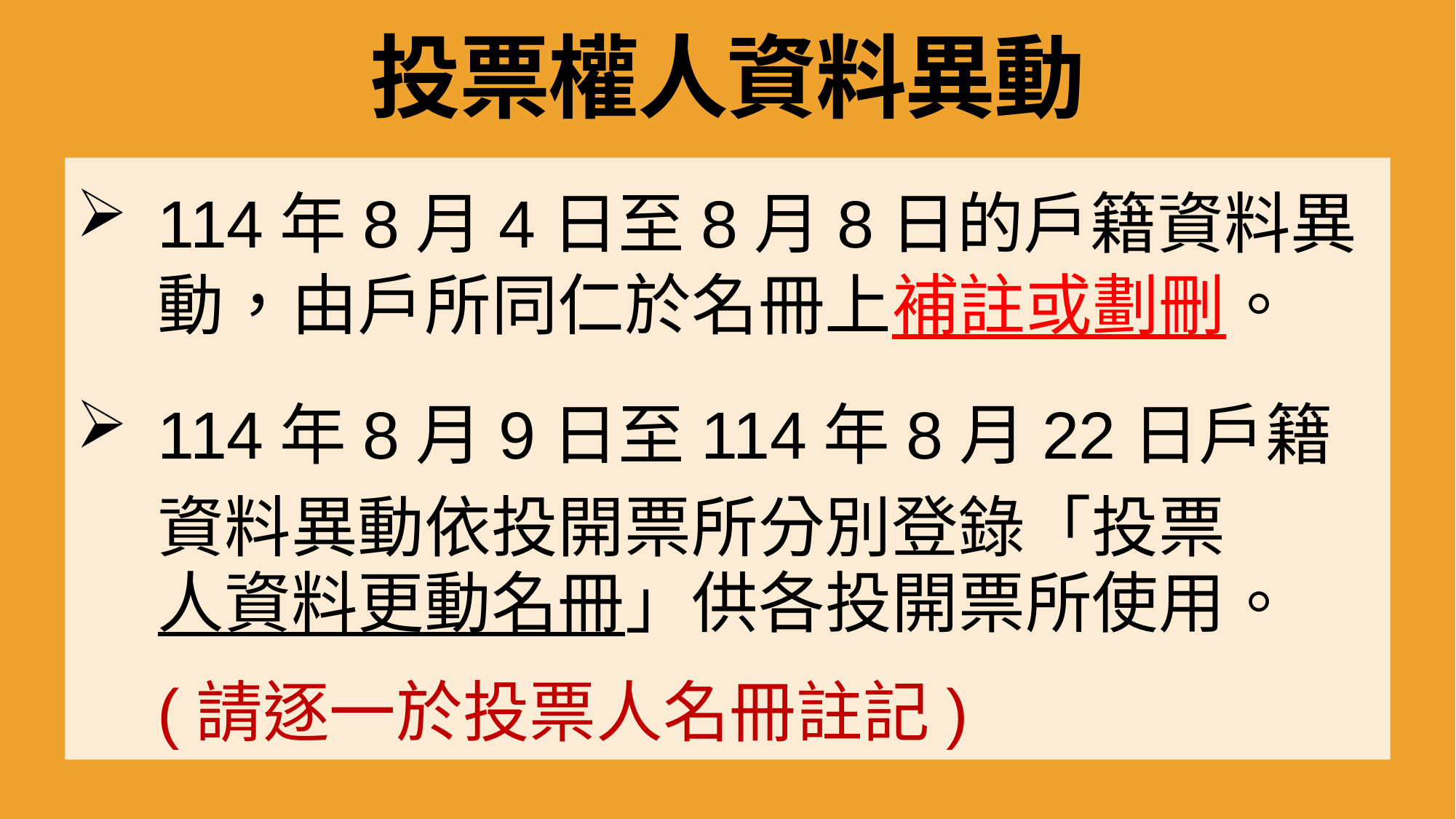

# 投票權人資料異動
114年8月4日至8月8日的戶籍資料異動，由戶所同仁於名冊上補註或劃刪。
114年8月9日至114年8月22日戶籍資料異動依投開票所分別登錄「投票人資料更動名冊」供各投開票所使用。(請逐一於投票人名冊註記)